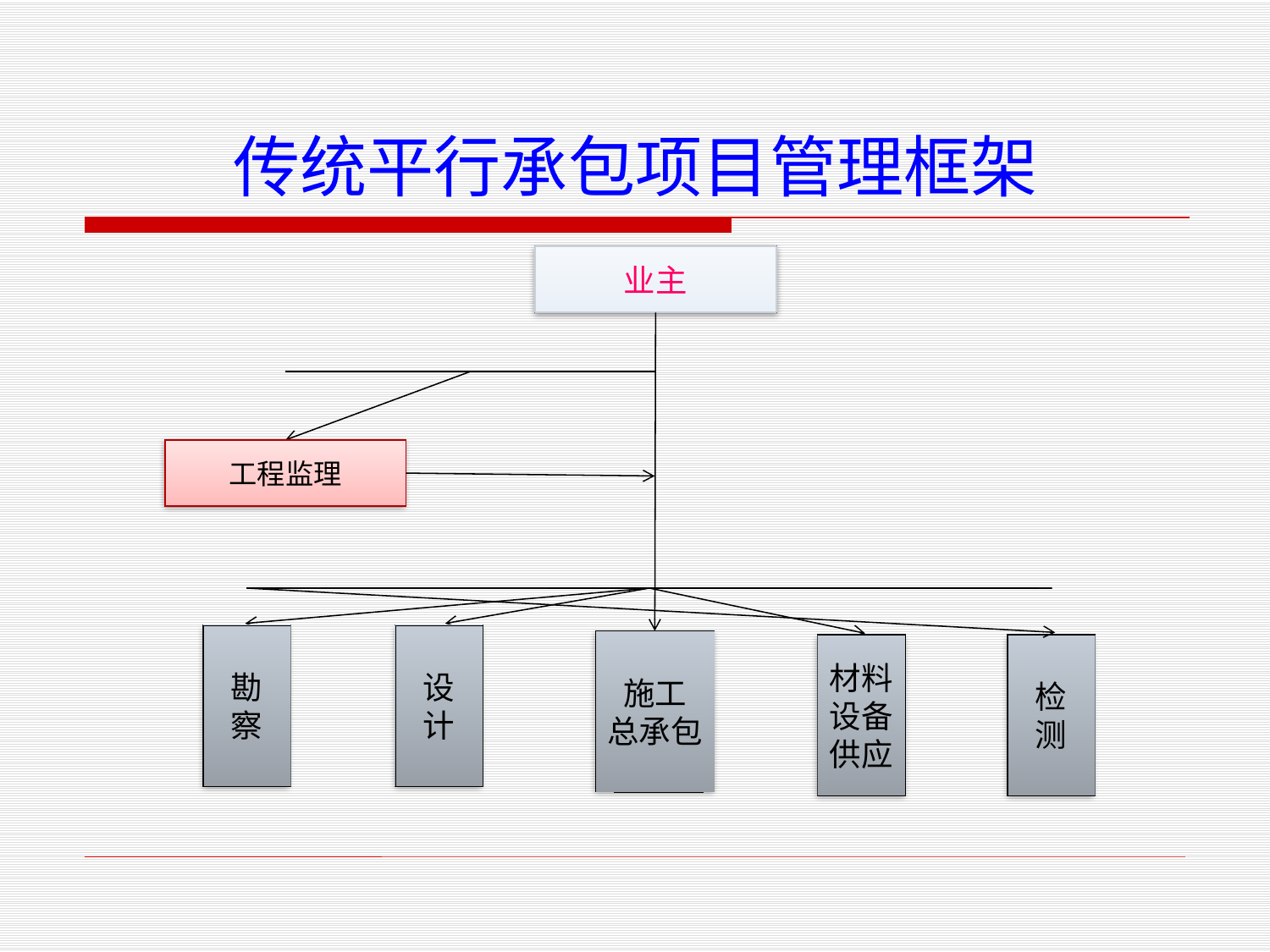

# 传统平行承包项目管理框架

业主

项目监理

设
计
施
工
供
应
商
试
运
行
培
训
业主

项目监理

设
计
施
工
供
应
商
试
运
行
培
训
业主

工程监理

勘
察
设
计
施工
总承包
材料
设备
供应
检
测